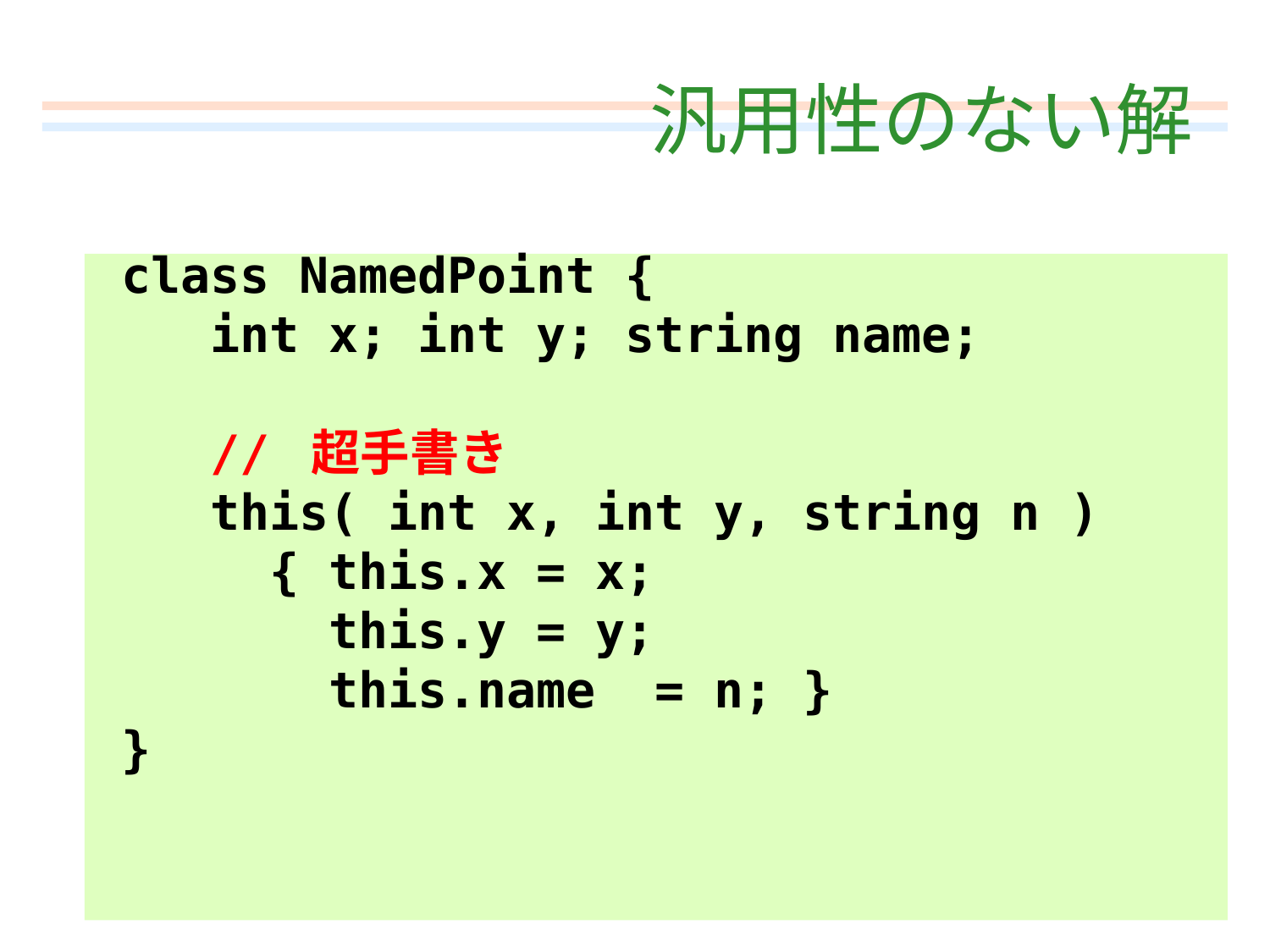

# 汎用性のない解

class NamedPoint {
   int x; int y; string name;

   // 超手書き
   this( int x, int y, string n )
     { this.x = x;
       this.y = y;
       this.name  = n; }
}